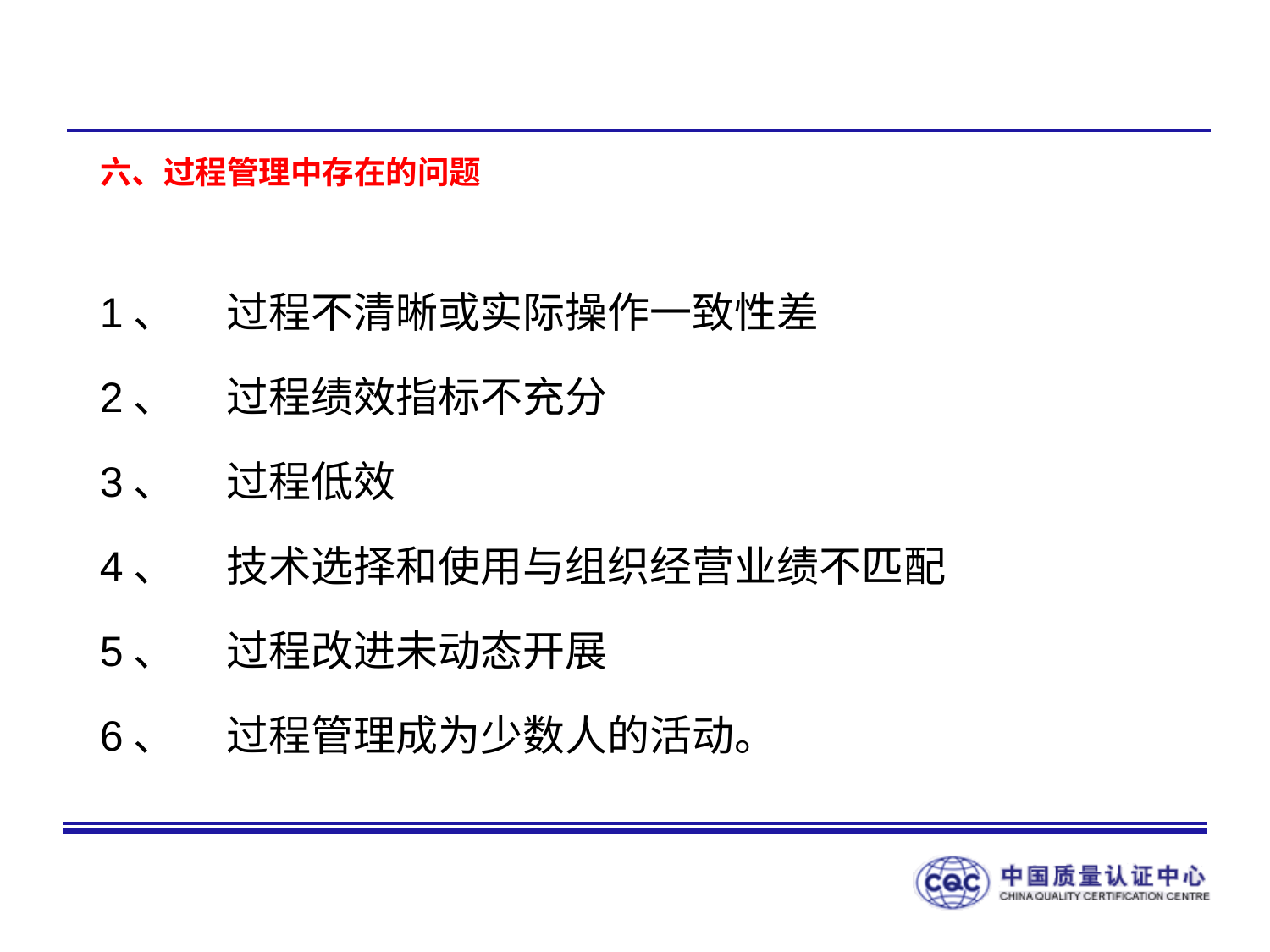

# 六、过程管理中存在的问题

1、	过程不清晰或实际操作一致性差
2、	过程绩效指标不充分
3、	过程低效
4、	技术选择和使用与组织经营业绩不匹配
5、	过程改进未动态开展
6、	过程管理成为少数人的活动。